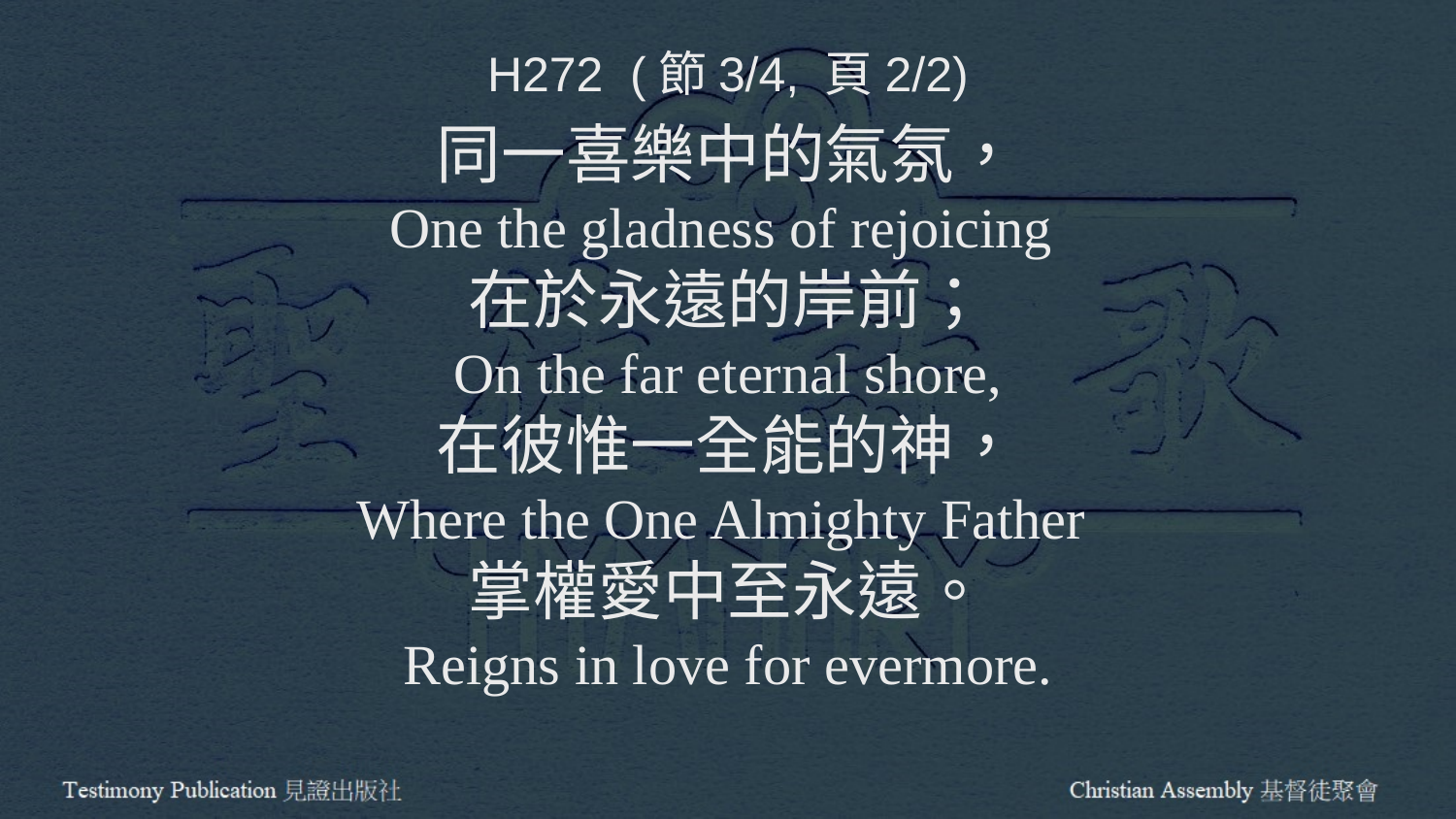

H272  (節3/4, 頁2/2)
同一喜樂中的氣氛，
One the gladness of rejoicing
在於永遠的岸前；
On the far eternal shore,
在彼惟一全能的神，
Where the One Almighty Father
掌權愛中至永遠。
Reigns in love for evermore.